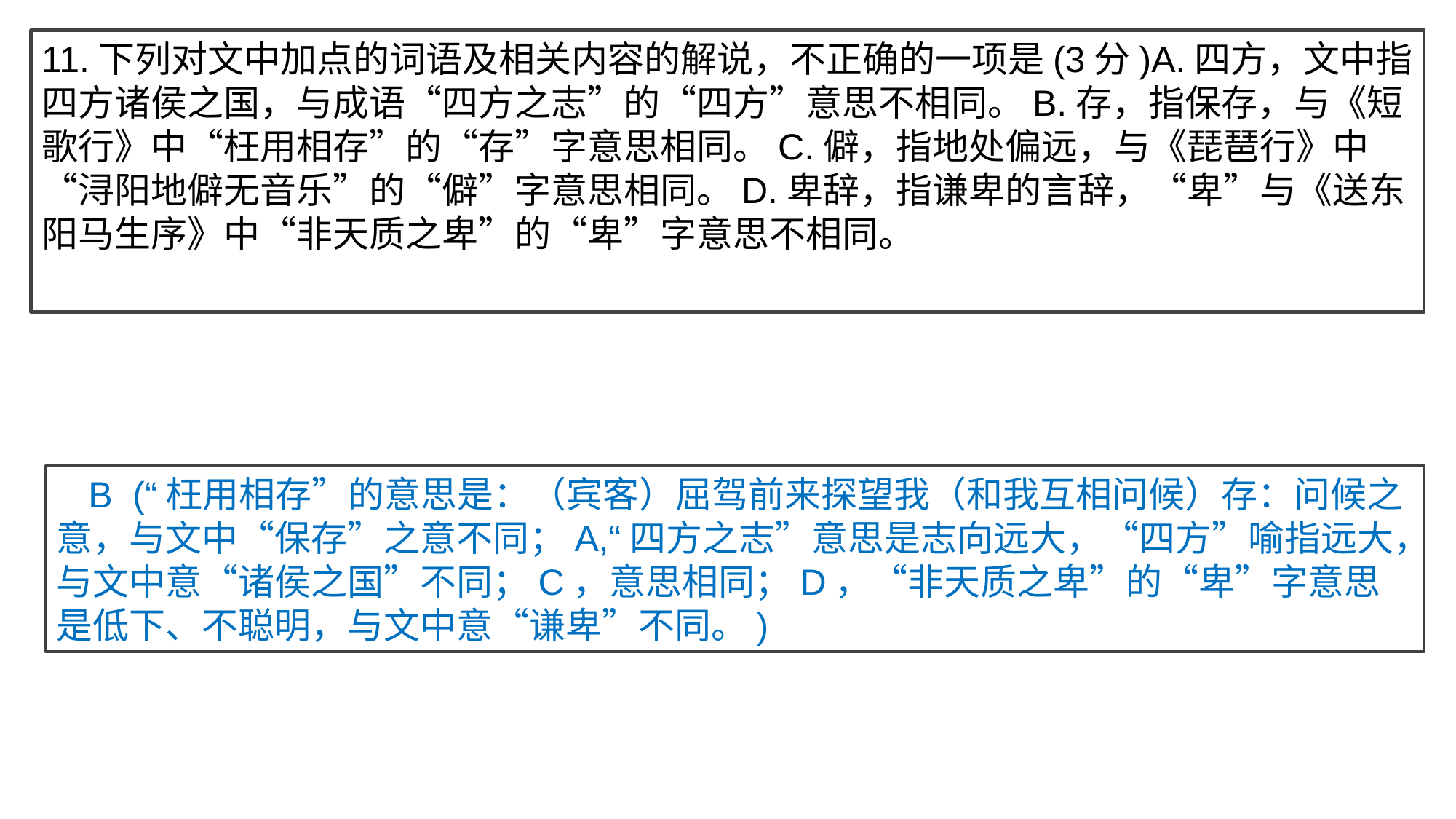

11.下列对文中加点的词语及相关内容的解说，不正确的一项是(3分)A.四方，文中指四方诸侯之国，与成语“四方之志”的“四方”意思不相同。B.存，指保存，与《短歌行》中“枉用相存”的“存”字意思相同。C.僻，指地处偏远，与《琵琶行》中“浔阳地僻无音乐”的“僻”字意思相同。D.卑辞，指谦卑的言辞，“卑”与《送东阳马生序》中“非天质之卑”的“卑”字意思不相同。

B  (“枉用相存”的意思是：（宾客）屈驾前来探望我（和我互相问候）存：问候之意，与文中“保存”之意不同；A,“四方之志”意思是志向远大，“四方”喻指远大，与文中意“诸侯之国”不同；C，意思相同；D，“非天质之卑”的“卑”字意思是低下、不聪明，与文中意“谦卑”不同。)